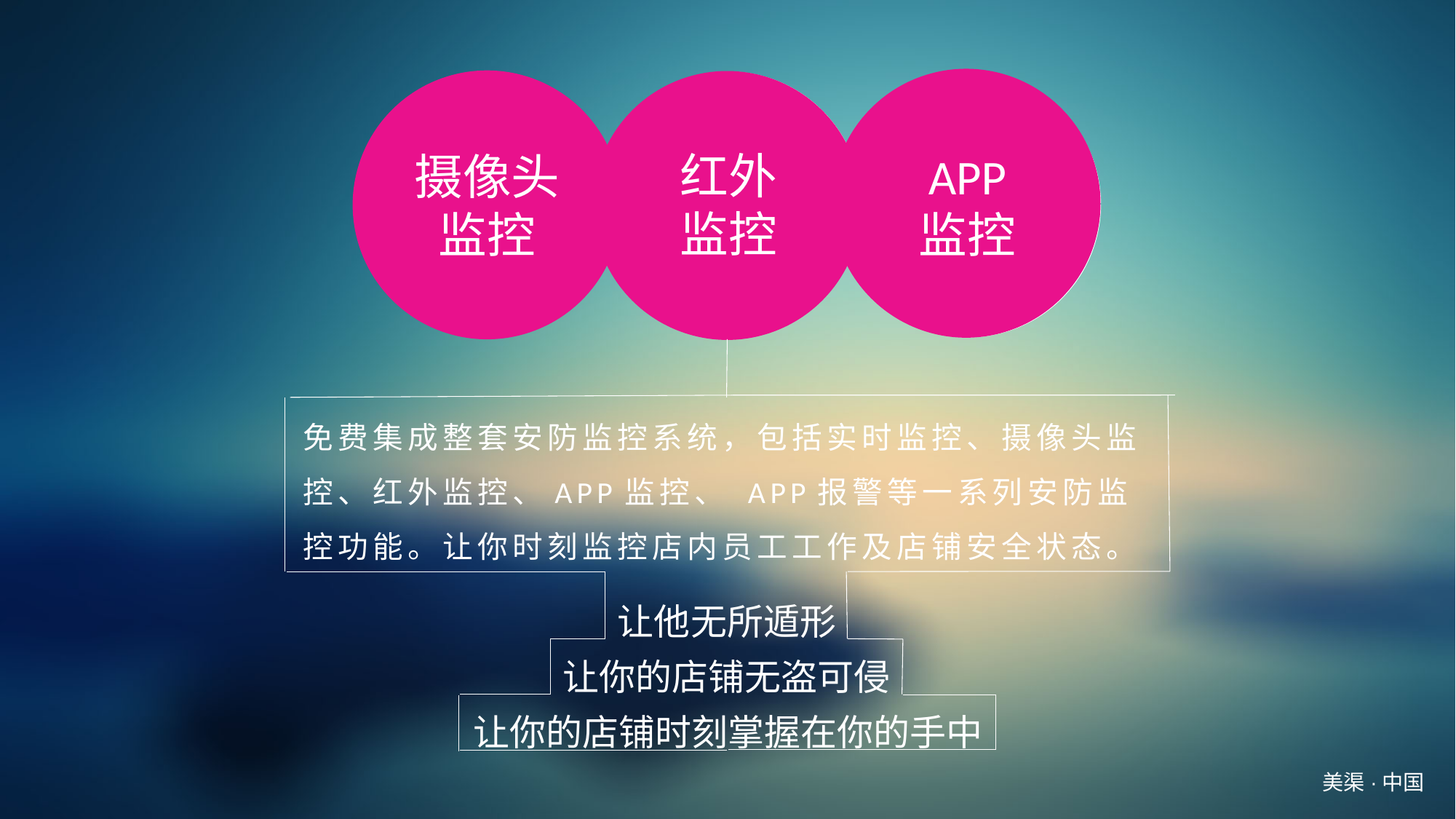

红外
监控
摄像头
监控
APP
监控
免费集成整套安防监控系统，包括实时监控、摄像头监控、红外监控、APP监控、 APP报警等一系列安防监控功能。让你时刻监控店内员工工作及店铺安全状态。
让他无所遁形
让你的店铺无盗可侵
让你的店铺时刻掌握在你的手中